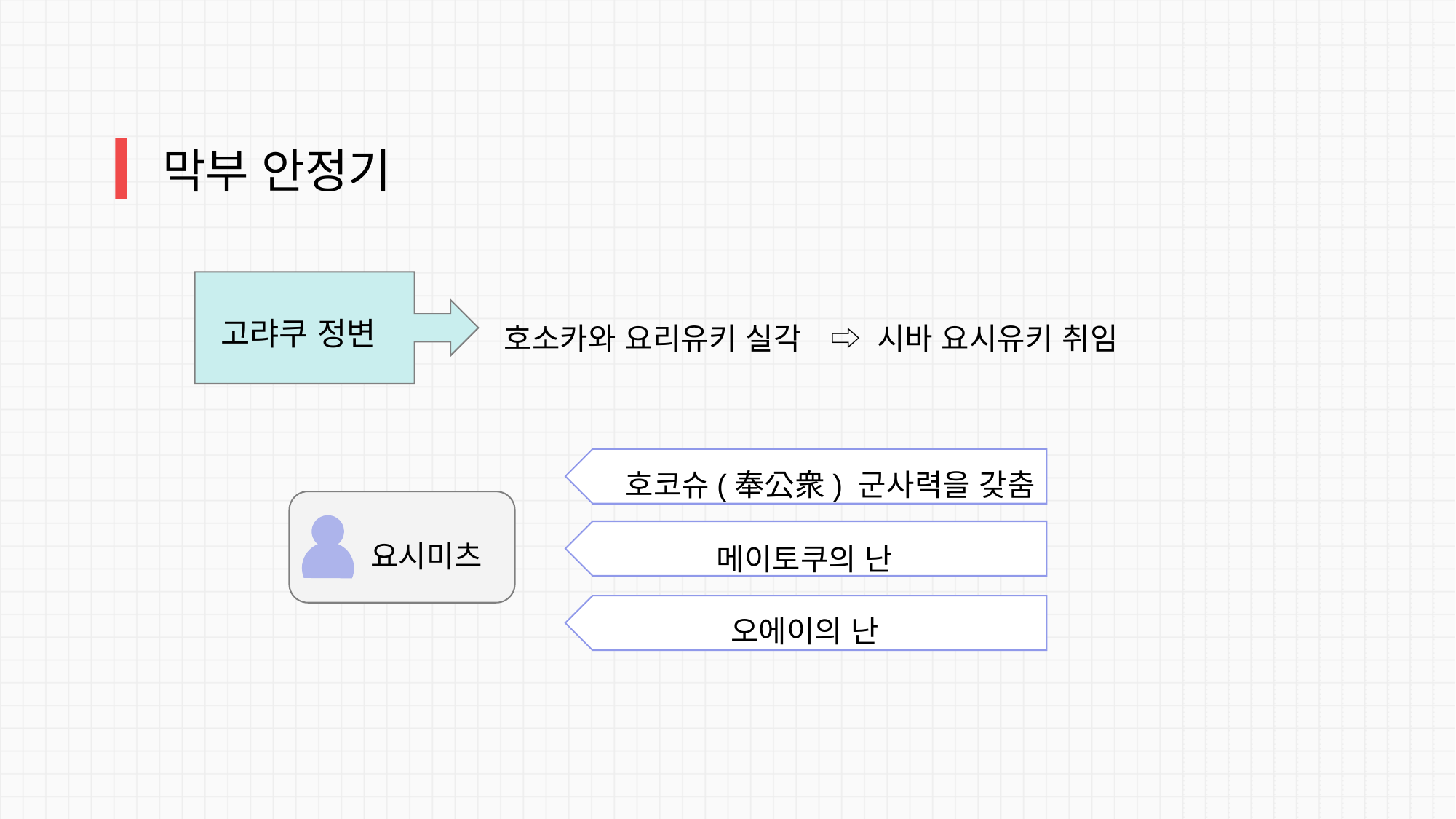

막부 안정기

고랴쿠 정변
호소카와 요리유키 실각
⇨ 시바 요시유키 취임
호코슈(奉公衆) 군사력을 갖춤

요시미츠
메이토쿠의 난

오에이의 난